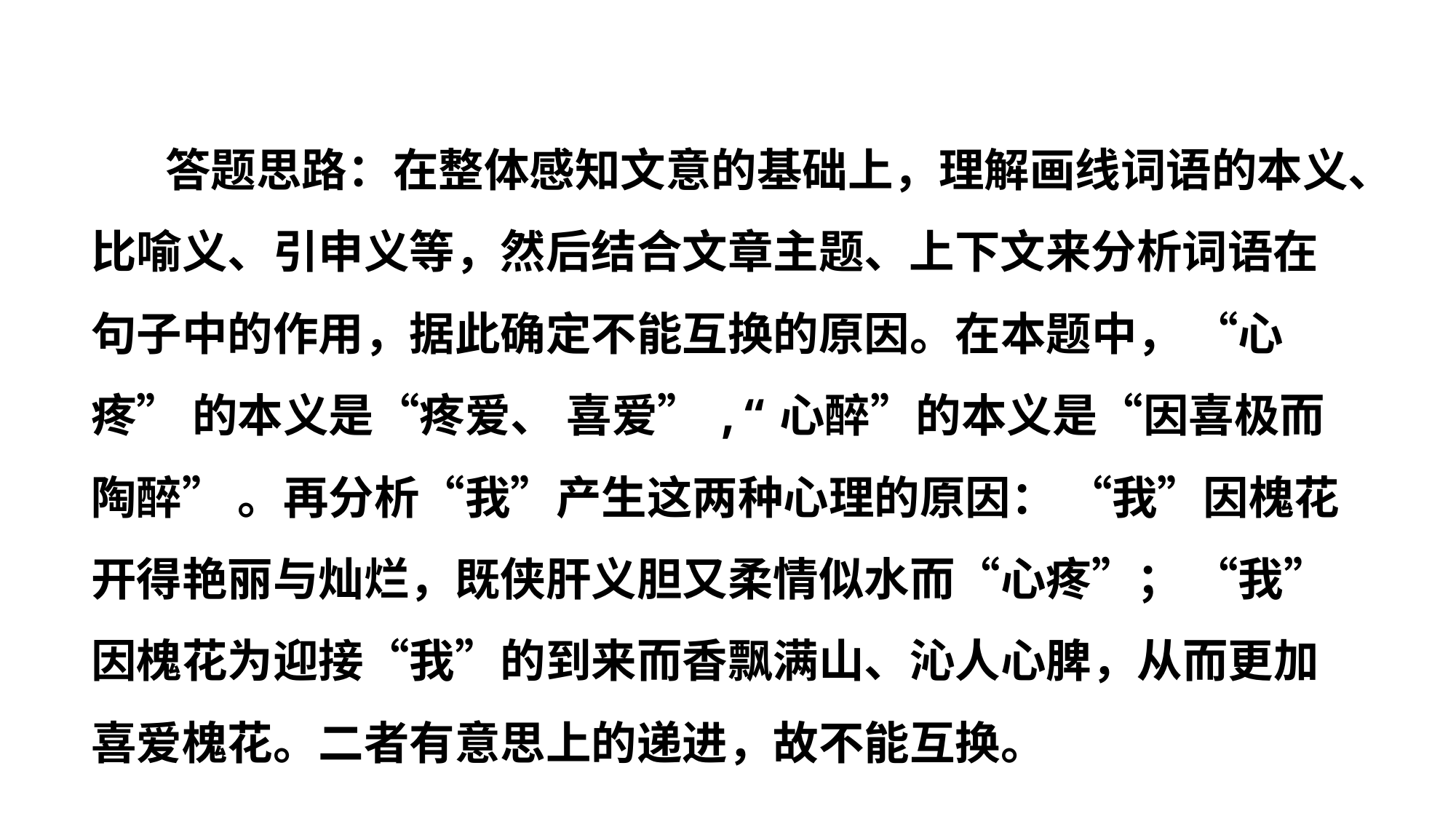

答题思路：在整体感知文意的基础上，理解画线词语的本义、比喻义、引申义等，然后结合文章主题、上下文来分析词语在句子中的作用，据此确定不能互换的原因。在本题中， “心疼” 的本义是“疼爱、 喜爱”,“心醉”的本义是“因喜极而陶醉” 。再分析“我”产生这两种心理的原因： “我”因槐花开得艳丽与灿烂，既侠肝义胆又柔情似水而“心疼”； “我” 因槐花为迎接“我”的到来而香飘满山、沁人心脾，从而更加喜爱槐花。二者有意思上的递进，故不能互换。